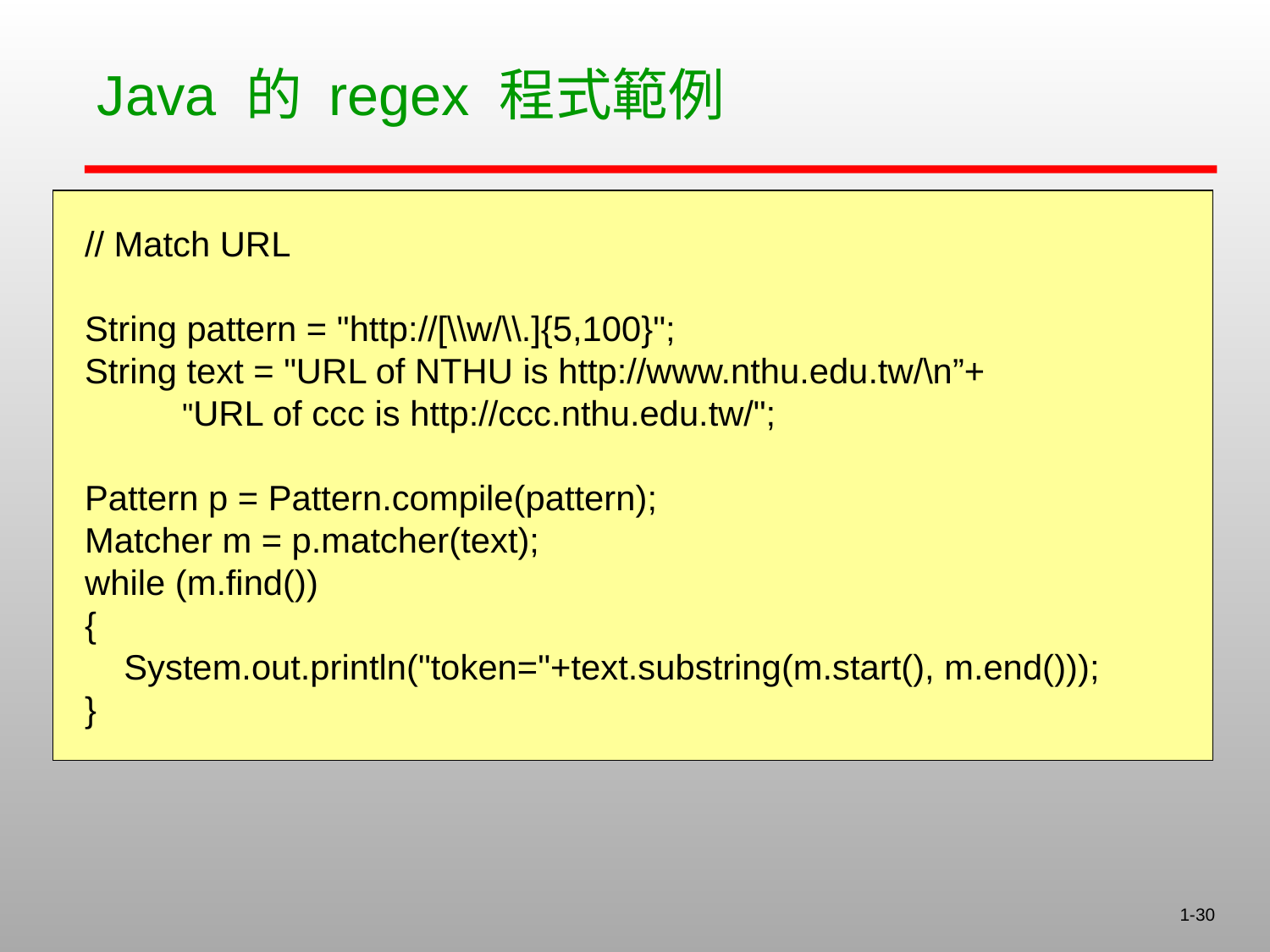

# Java 的 regex 程式範例
  // Match URL

  String pattern = "http://[\\w/\\.]{5,100}";
  String text = "URL of NTHU is http://www.nthu.edu.tw/\n”+
            "URL of ccc is http://ccc.nthu.edu.tw/";

  Pattern p = Pattern.compile(pattern);
  Matcher m = p.matcher(text);
  while (m.find())
  {
      System.out.println("token="+text.substring(m.start(), m.end()));
  }
1-30